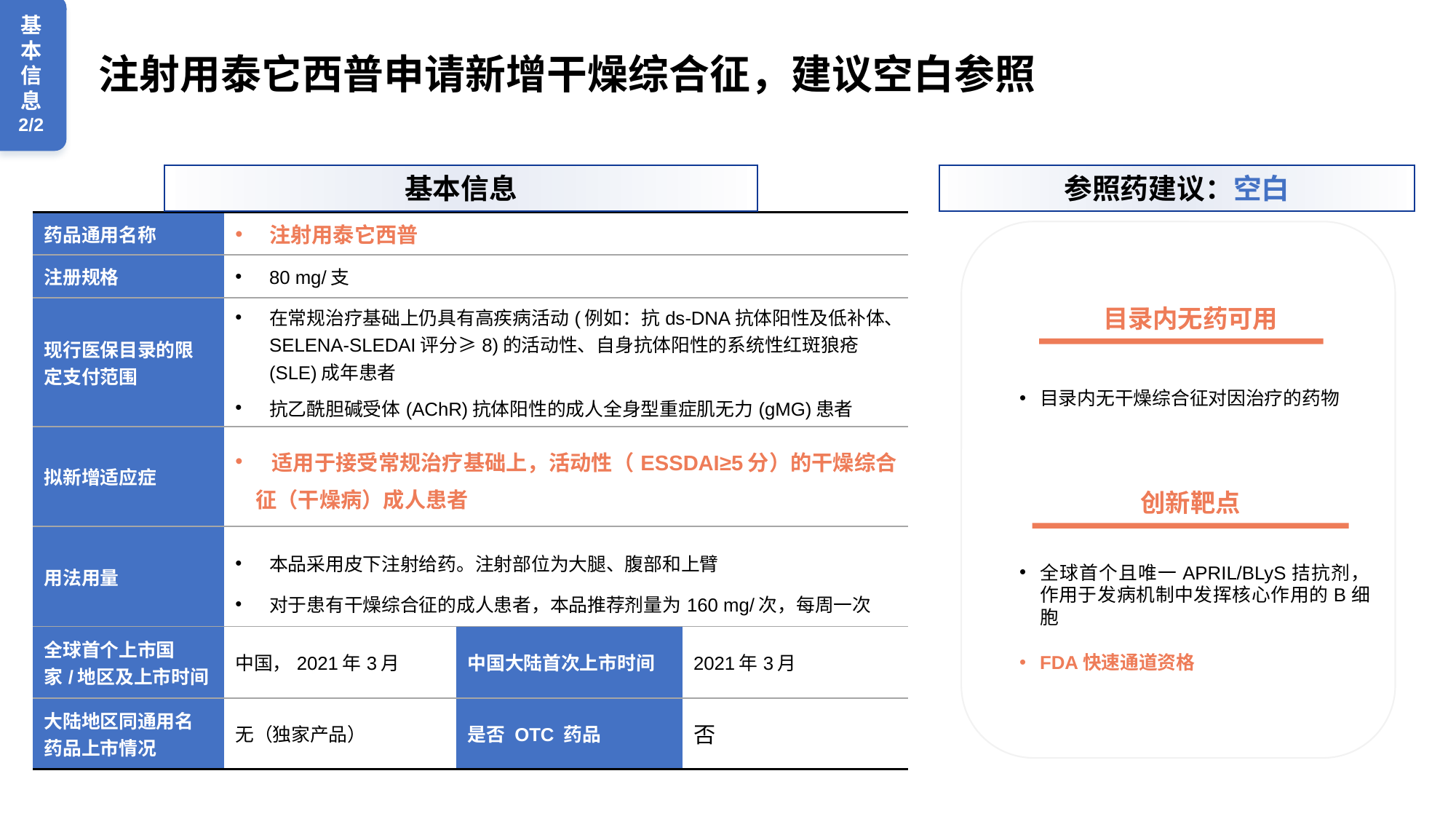

# 注射用泰它西普申请新增干燥综合征，建议空白参照
基本信息
2/2
基本信息
参照药建议：空白
| 药品通用名称 | 注射用泰它西普 |  |  |
| --- | --- | --- | --- |
| 注册规格 | 80 mg/支 |  |  |
| 现行医保目录的限定支付范围 | 在常规治疗基础上仍具有高疾病活动(例如：抗ds-DNA抗体阳性及低补体、SELENA-SLEDAI评分≥8)的活动性、自身抗体阳性的系统性红斑狼疮(SLE)成年患者 抗乙酰胆碱受体(AChR)抗体阳性的成人全身型重症肌无力(gMG)患者 |  |  |
| 拟新增适应症 | 适用于接受常规治疗基础上，活动性（ESSDAI≥5分）的干燥综合征（干燥病）成人患者 |  |  |
| 用法用量 | 本品采用皮下注射给药。注射部位为大腿、腹部和上臂 对于患有干燥综合征的成人患者，本品推荐剂量为160 mg/次，每周一次 |  |  |
| 全球首个上市国家/地区及上市时间 | 中国，2021年3月 | 中国大陆首次上市时间 | 2021年3月 |
| 大陆地区同通用名药品上市情况 | 无（独家产品） | 是否 OTC 药品 | 否 |

目录内无药可用

目录内无干燥综合征对因治疗的药物

创新靶点

全球首个且唯一APRIL/BLyS拮抗剂，作用于发病机制中发挥核心作用的B细胞

FDA快速通道资格